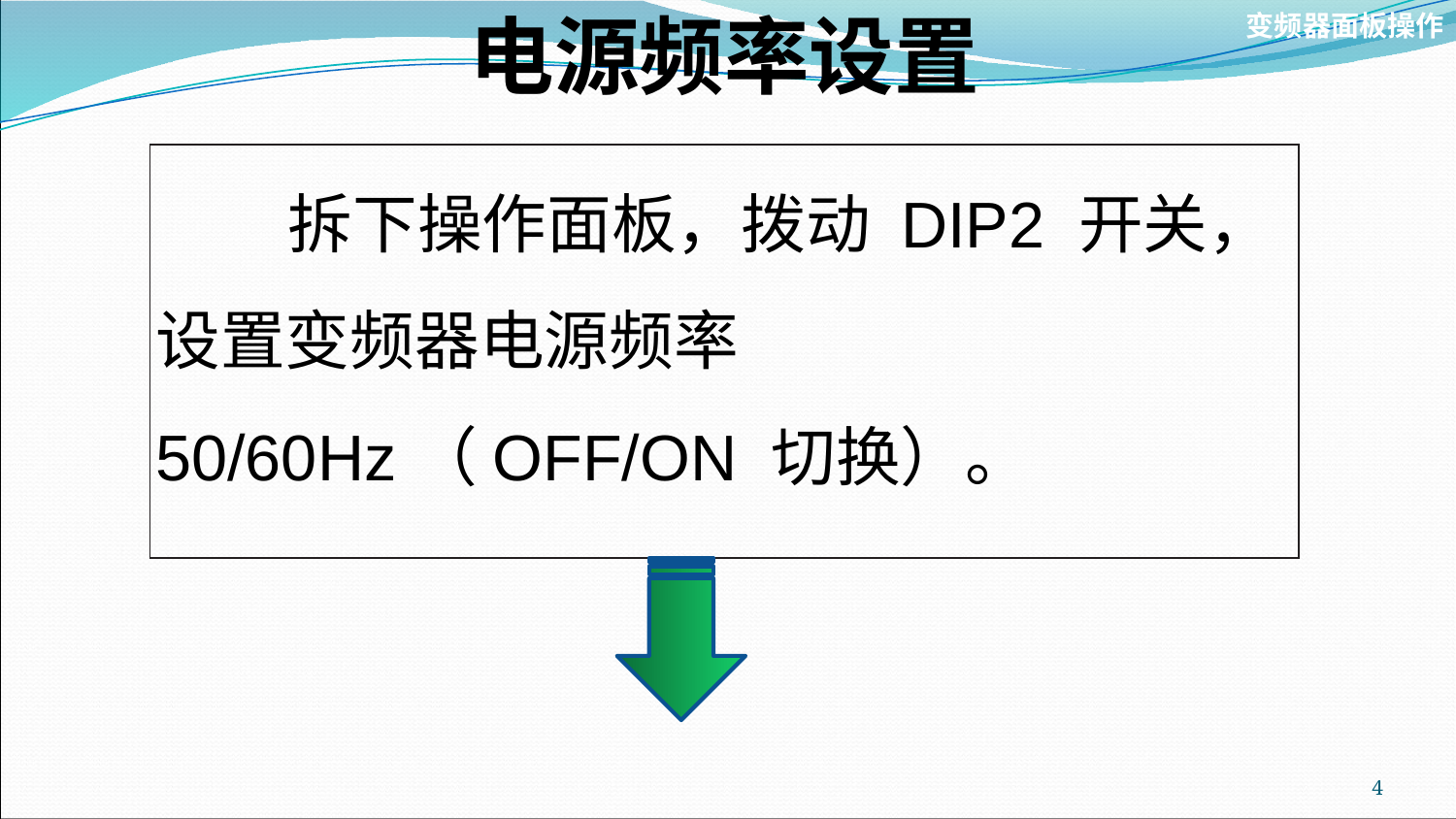

变频器面板操作
电源频率设置
        拆下操作面板，拨动 DIP2 开关，设置变频器电源频率 50/60Hz（OFF/ON 切换）。

4